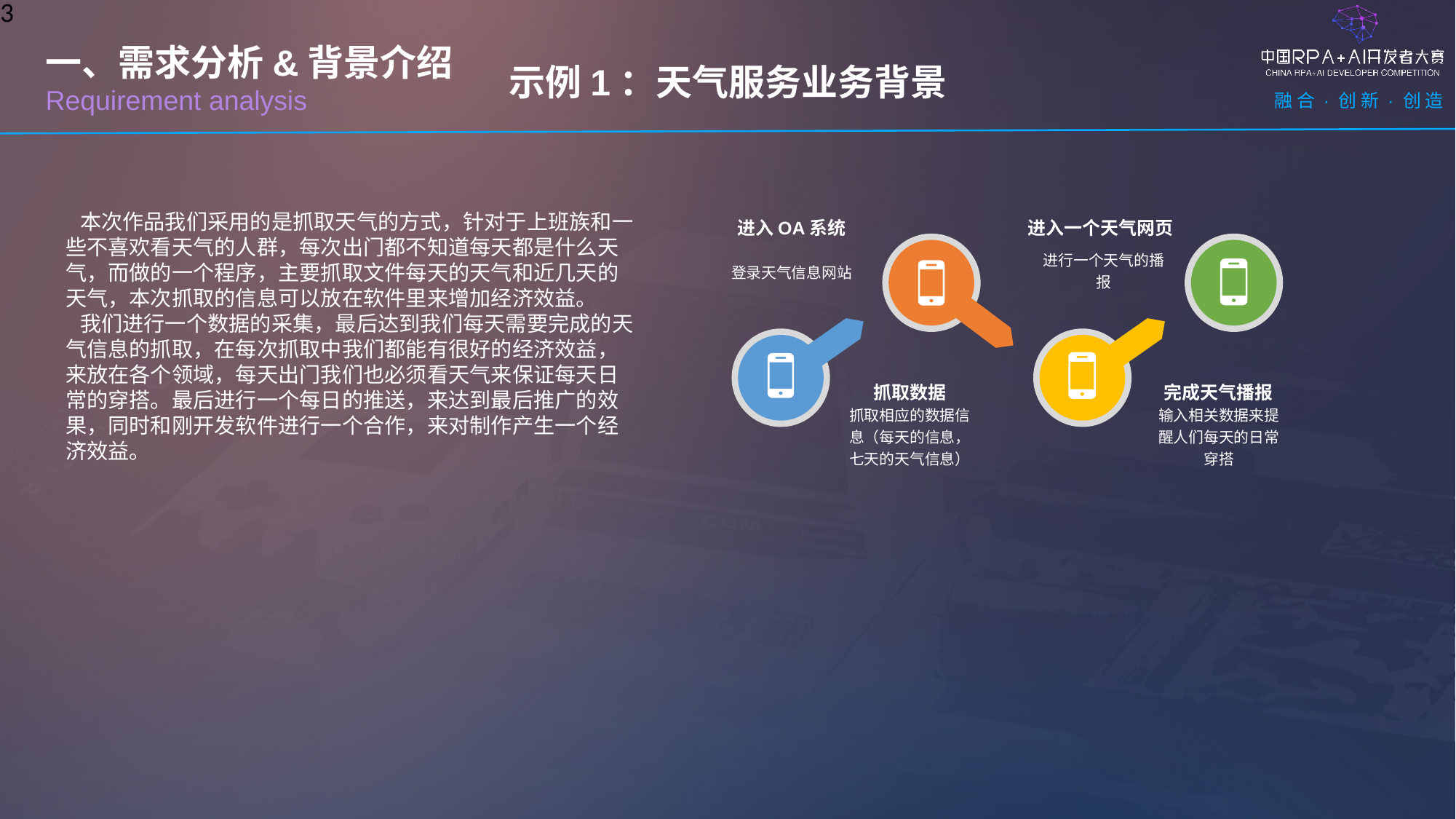

3
示例1：天气服务业务背景
一、需求分析&背景介绍
Requirement analysis
  本次作品我们采用的是抓取天气的方式，针对于上班族和一些不喜欢看天气的人群，每次出门都不知道每天都是什么天气，而做的一个程序，主要抓取文件每天的天气和近几天的天气，本次抓取的信息可以放在软件里来增加经济效益。
  我们进行一个数据的采集，最后达到我们每天需要完成的天气信息的抓取，在每次抓取中我们都能有很好的经济效益，来放在各个领域，每天出门我们也必须看天气来保证每天日常的穿搭。最后进行一个每日的推送，来达到最后推广的效果，同时和刚开发软件进行一个合作，来对制作产生一个经济效益。
进入OA系统
登录天气信息网站
进入一个天气网页
进行一个天气的播报

抓取数据
完成天气播报
抓取相应的数据信息（每天的信息，七天的天气信息）
输入相关数据来提醒人们每天的日常穿搭